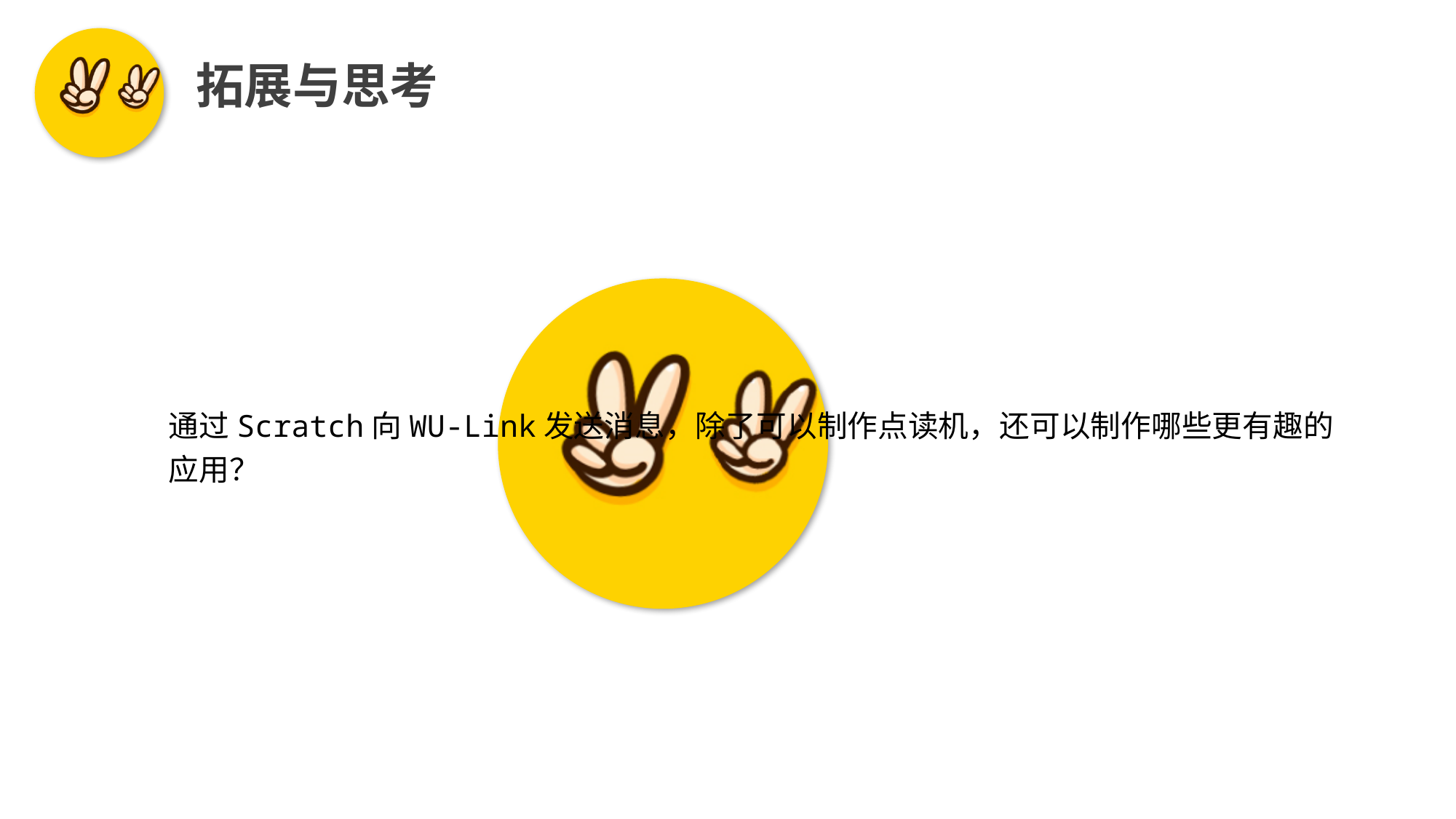

拓展与思考

通过Scratch向WU-Link发送消息，除了可以制作点读机，还可以制作哪些更有趣的应用？